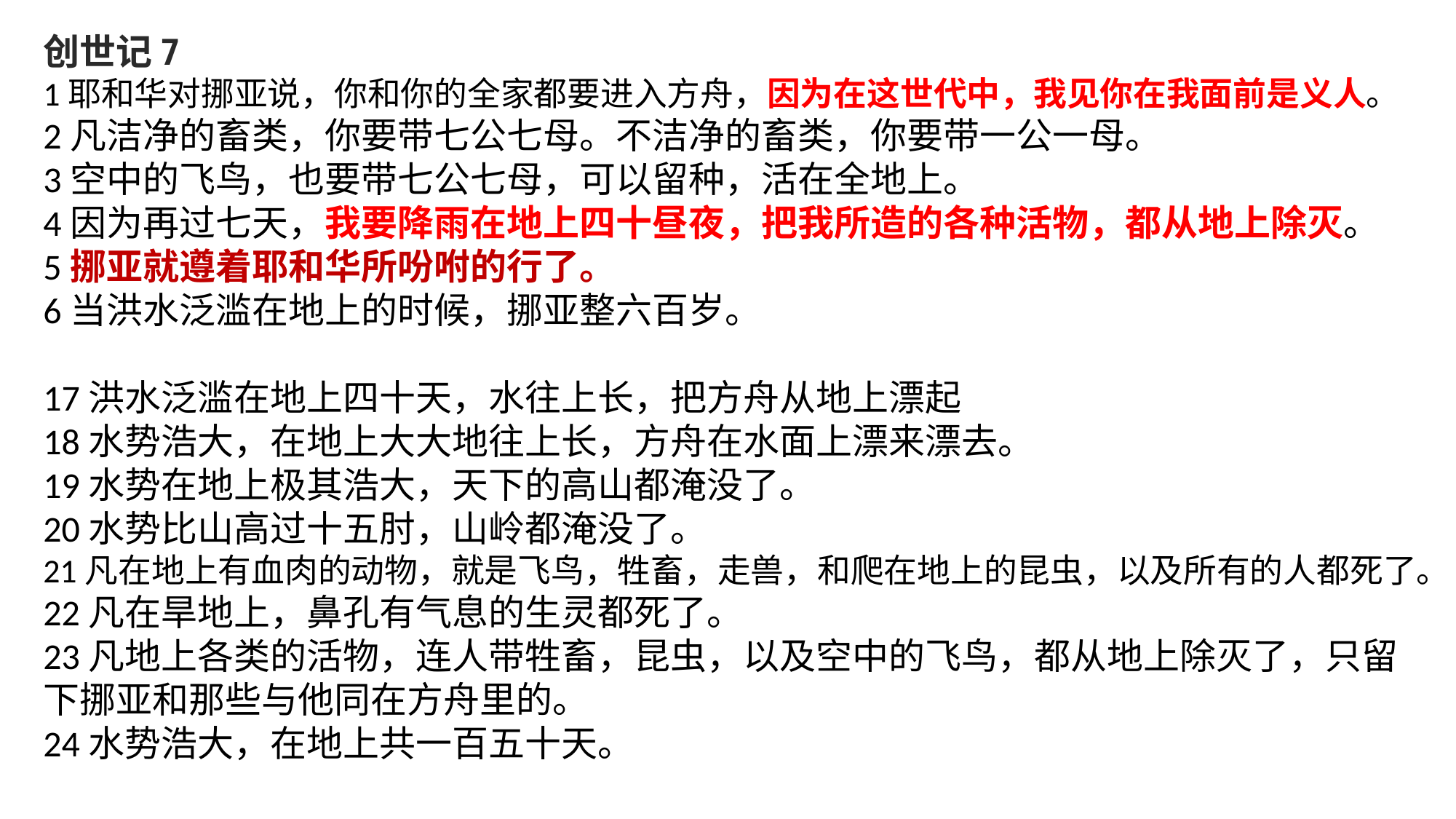

创世记7
1耶和华对挪亚说，你和你的全家都要进入方舟，因为在这世代中，我见你在我面前是义人。
2凡洁净的畜类，你要带七公七母。不洁净的畜类，你要带一公一母。
3空中的飞鸟，也要带七公七母，可以留种，活在全地上。
4因为再过七天，我要降雨在地上四十昼夜，把我所造的各种活物，都从地上除灭。
5挪亚就遵着耶和华所吩咐的行了。
6当洪水泛滥在地上的时候，挪亚整六百岁。

17洪水泛滥在地上四十天，水往上长，把方舟从地上漂起
18水势浩大，在地上大大地往上长，方舟在水面上漂来漂去。
19水势在地上极其浩大，天下的高山都淹没了。
20水势比山高过十五肘，山岭都淹没了。
21凡在地上有血肉的动物，就是飞鸟，牲畜，走兽，和爬在地上的昆虫，以及所有的人都死了。
22凡在旱地上，鼻孔有气息的生灵都死了。
23凡地上各类的活物，连人带牲畜，昆虫，以及空中的飞鸟，都从地上除灭了，只留下挪亚和那些与他同在方舟里的。
24水势浩大，在地上共一百五十天。